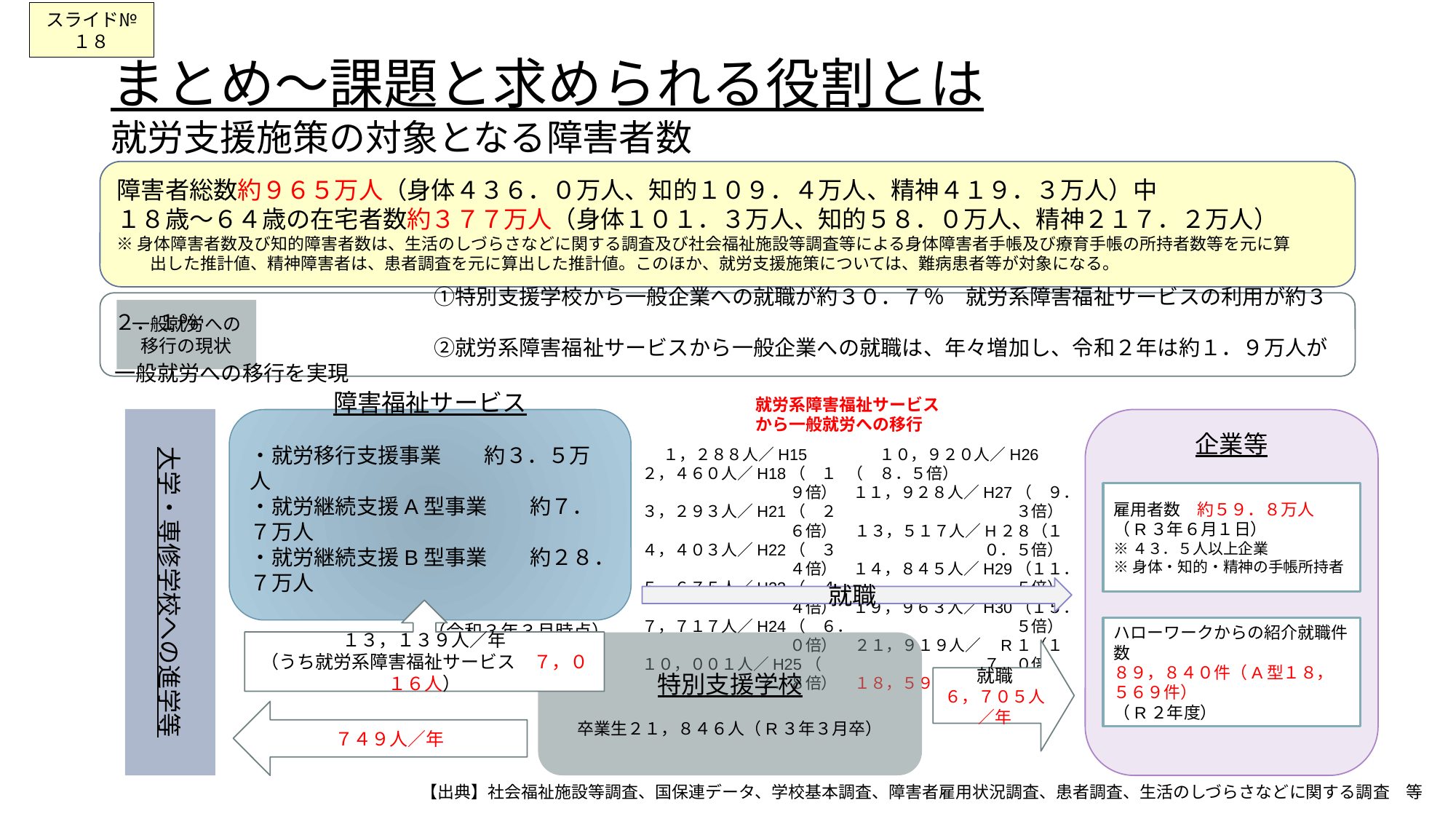

スライド№１８
# まとめ～課題と求められる役割とは 就労支援施策の対象となる障害者数
障害者総数約９６５万人（身体４３６．０万人、知的１０９．４万人、精神４１９．３万人）中
１８歳～６４歳の在宅者数約３７７万人（身体１０１．３万人、知的５８．０万人、精神２１７．２万人）
※身体障害者数及び知的障害者数は、生活のしづらさなどに関する調査及び社会福祉施設等調査等による身体障害者手帳及び療育手帳の所持者数等を元に算
　　出した推計値、精神障害者は、患者調査を元に算出した推計値。このほか、就労支援施策については、難病患者等が対象になる。
　　　　　　　　　　　　　　　①特別支援学校から一般企業への就職が約３０．７％　就労系障害福祉サービスの利用が約３２．１％
　　　　　　　　　　　　　　　②就労系障害福祉サービスから一般企業への就職は、年々増加し、令和２年は約１．９万人が一般就労への移行を実現
一般就労への移行の現状
就労系障害福祉サービス
から一般就労への移行
大学・専修学校への進学等
障害福祉サービス

・就労移行支援事業　　約３．５万人
・就労継続支援A型事業　　約７．７万人
・就労継続支援B型事業　　約２８．７万人

（令和３年３月時点）
企業等
　　１，２８８人／H15
２，４６０人／H18（　１．９倍）
３，２９３人／H21（　２．６倍）
４，４０３人／H22（　３．４倍）
５，６７５人／H23（　４．４倍）
７，７１７人／H24（　６．０倍）
１０，００１人／H25（　７．８倍）
　　１０，９２０人／H26（　８．５倍）
１１，９２８人／H27（　９．３倍）
１３，５１７人／H２８（１０．５倍）
１４，８４５人／H29（１１．５倍）
１９，９６３人／H30（１５．５倍）
２１，９１９人／　R１（１７．０倍）
１８，５９９人／　R２（１４．４倍）
雇用者数　約５９．８万人
（R３年６月１日）
※４３．５人以上企業
※身体・知的・精神の手帳所持者
就職
１３，１３９人／年
（うち就労系障害福祉サービス　７，０１６人）
ハローワークからの紹介就職件数
８９，８４０件（A型１８，５６９件）
（R２年度）
特別支援学校

卒業生２１，８４６人（R３年３月卒）
就職
６，７０５人／年
７４９人／年
【出典】社会福祉施設等調査、国保連データ、学校基本調査、障害者雇用状況調査、患者調査、生活のしづらさなどに関する調査　等